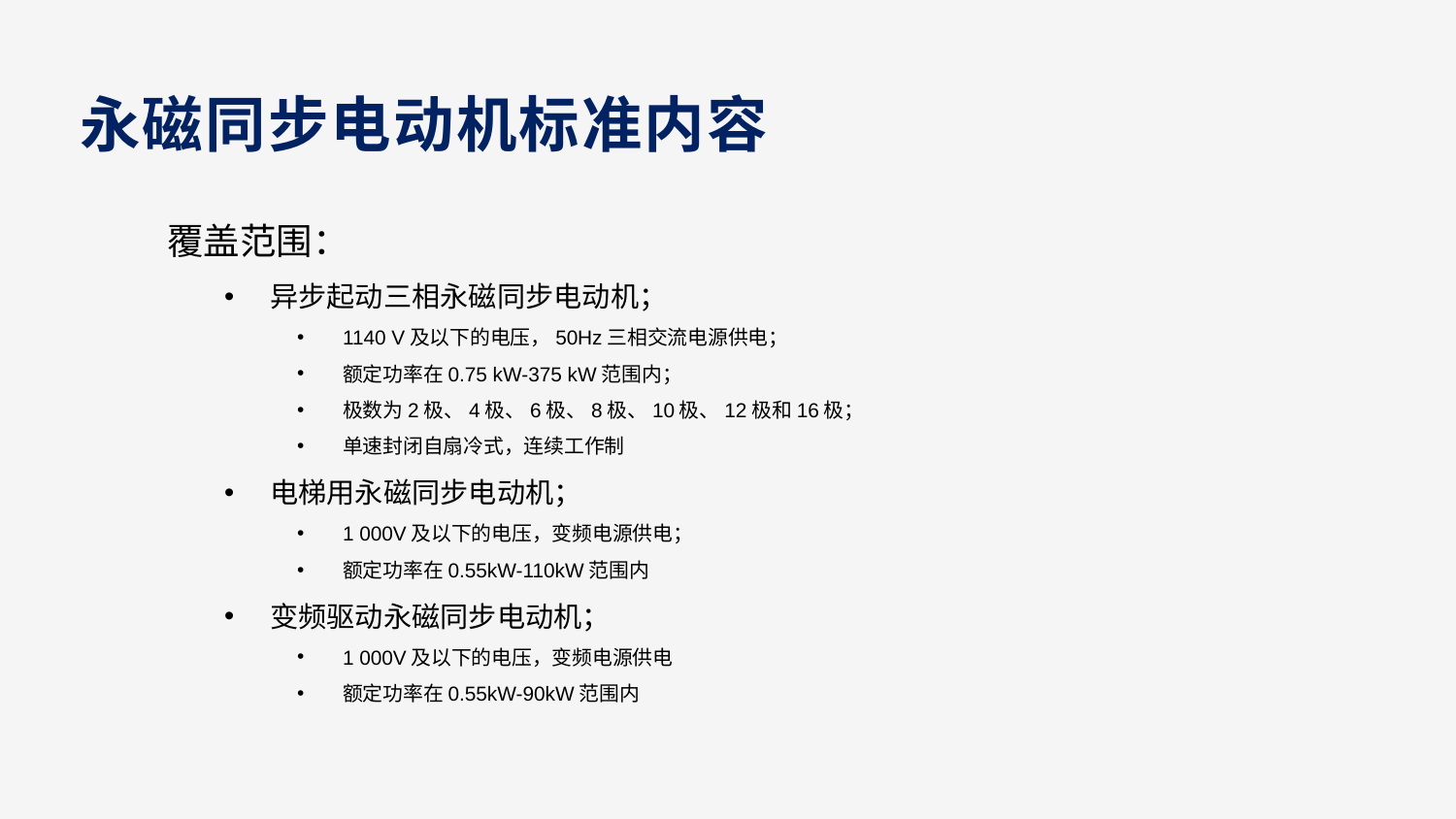

永磁同步电动机标准内容
覆盖范围：
异步起动三相永磁同步电动机；
1140 V及以下的电压，50Hz三相交流电源供电；
额定功率在0.75 kW-375 kW范围内；
极数为2极、4极、6极、8极、10极、12极和16极；
单速封闭自扇冷式，连续工作制
电梯用永磁同步电动机；
1 000V及以下的电压，变频电源供电；
额定功率在0.55kW-110kW范围内
变频驱动永磁同步电动机；
1 000V及以下的电压，变频电源供电
额定功率在0.55kW-90kW范围内